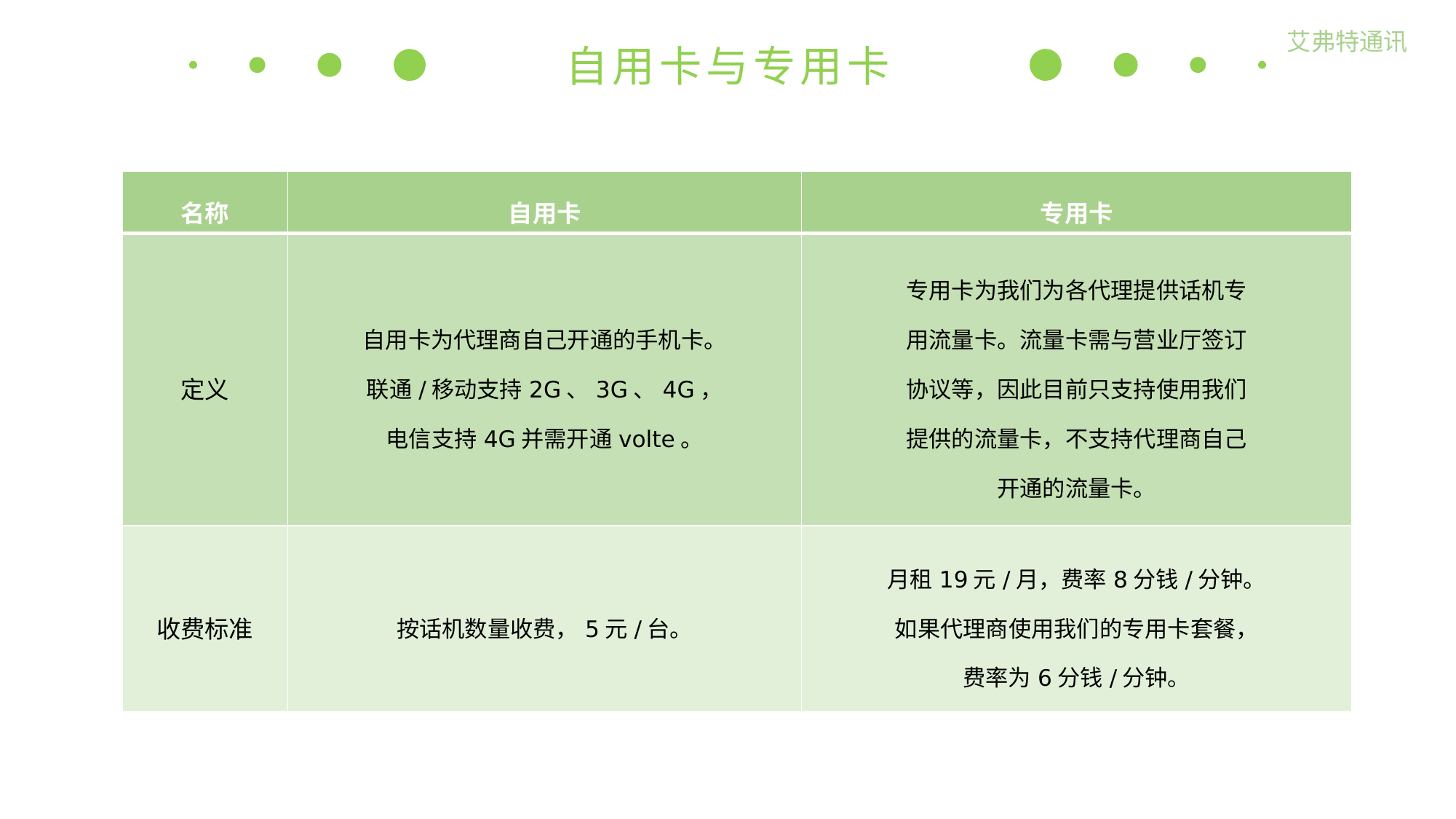

艾弗特通讯
自用卡与专用卡

| 名称 | 自用卡 | 专用卡 |
| --- | --- | --- |
| 定义 | 自用卡为代理商自己开通的手机卡。 联通/移动支持2G、3G、4G， 电信支持4G并需开通volte。 | 专用卡为我们为各代理提供话机专 用流量卡。流量卡需与营业厅签订 协议等，因此目前只支持使用我们 提供的流量卡，不支持代理商自己 开通的流量卡。 |
| 收费标准 | 按话机数量收费，5元/台。 | 月租19元/月，费率8分钱/分钟。 如果代理商使用我们的专用卡套餐， 费率为6分钱/分钟。 |